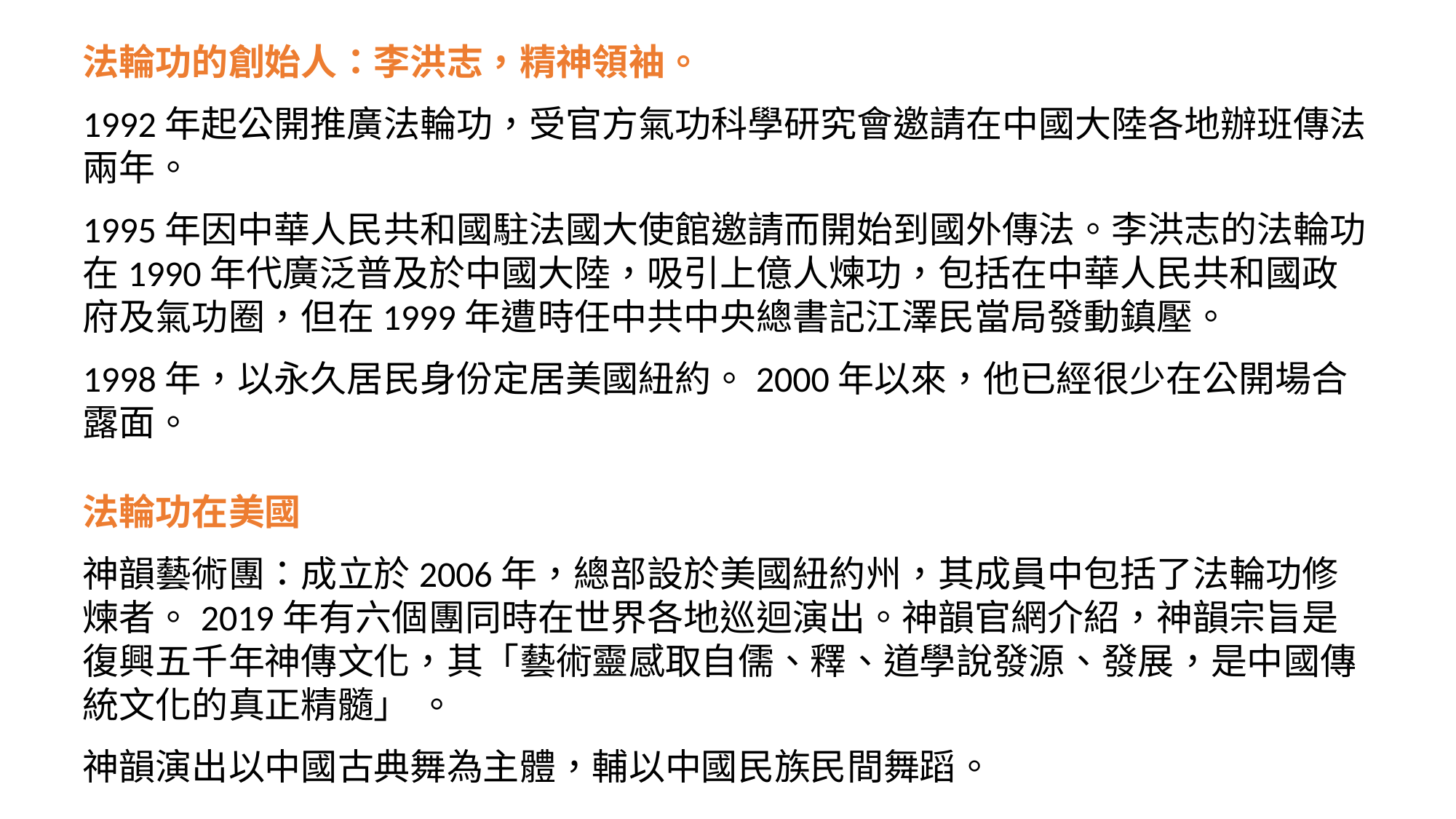

法輪功的創始人：李洪志，精神領袖。

1992年起公開推廣法輪功，受官方氣功科學研究會邀請在中國大陸各地辦班傳法兩年。

1995年因中華人民共和國駐法國大使館邀請而開始到國外傳法。李洪志的法輪功在1990年代廣泛普及於中國大陸，吸引上億人煉功，包括在中華人民共和國政府及氣功圈，但在1999年遭時任中共中央總書記江澤民當局發動鎮壓。

1998年，以永久居民身份定居美國紐約。2000年以來，他已經很少在公開場合露面。
法輪功在美國

神韻藝術團：成立於2006年，總部設於美國紐約州，其成員中包括了法輪功修煉者。2019年有六個團同時在世界各地巡迴演出。神韻官網介紹，神韻宗旨是復興五千年神傳文化，其「藝術靈感取自儒、釋、道學說發源、發展，是中國傳統文化的真正精髓」 。

神韻演出以中國古典舞為主體，輔以中國民族民間舞蹈。